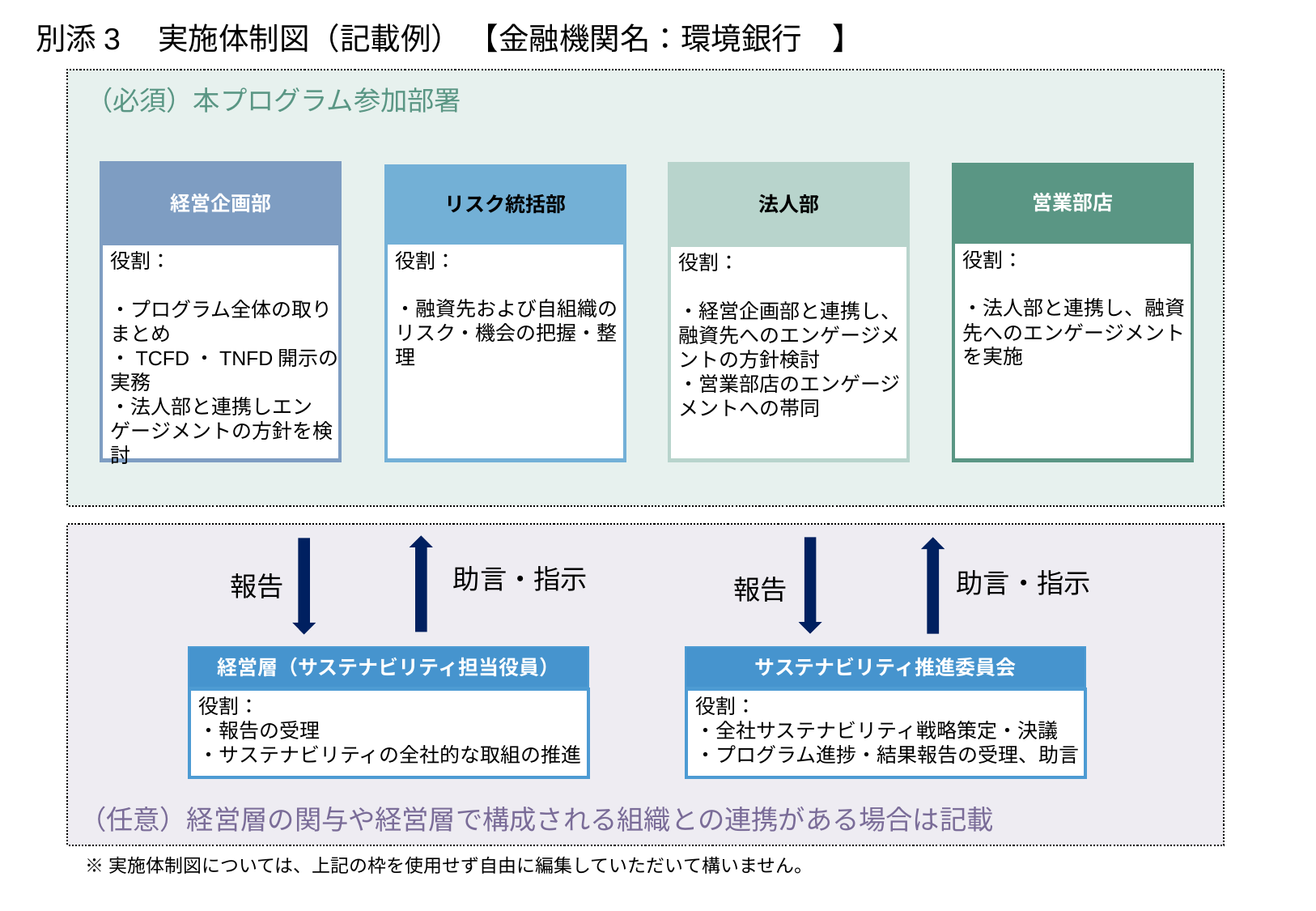

別添3　実施体制図（記載例） 【金融機関名：環境銀行　】

（必須）本プログラム参加部署
経営企画部
法人部
役割：

・経営企画部と連携し、融資先へのエンゲージメントの方針検討
・営業部店のエンゲージメントへの帯同
営業部店
役割：

・法人部と連携し、融資先へのエンゲージメントを実施
リスク統括部
役割：

・融資先および自組織のリスク・機会の把握・整理

役割：

・プログラム全体の取りまとめ
・TCFD・TNFD開示の実務
・法人部と連携しエンゲージメントの方針を検討

助言・指示
助言・指示
報告
報告
経営層（サステナビリティ担当役員）
サステナビリティ推進委員会
役割：
・報告の受理
・サステナビリティの全社的な取組の推進

役割：
・全社サステナビリティ戦略策定・決議
・プログラム進捗・結果報告の受理、助言

（任意）経営層の関与や経営層で構成される組織との連携がある場合は記載
※実施体制図については、上記の枠を使用せず自由に編集していただいて構いません。